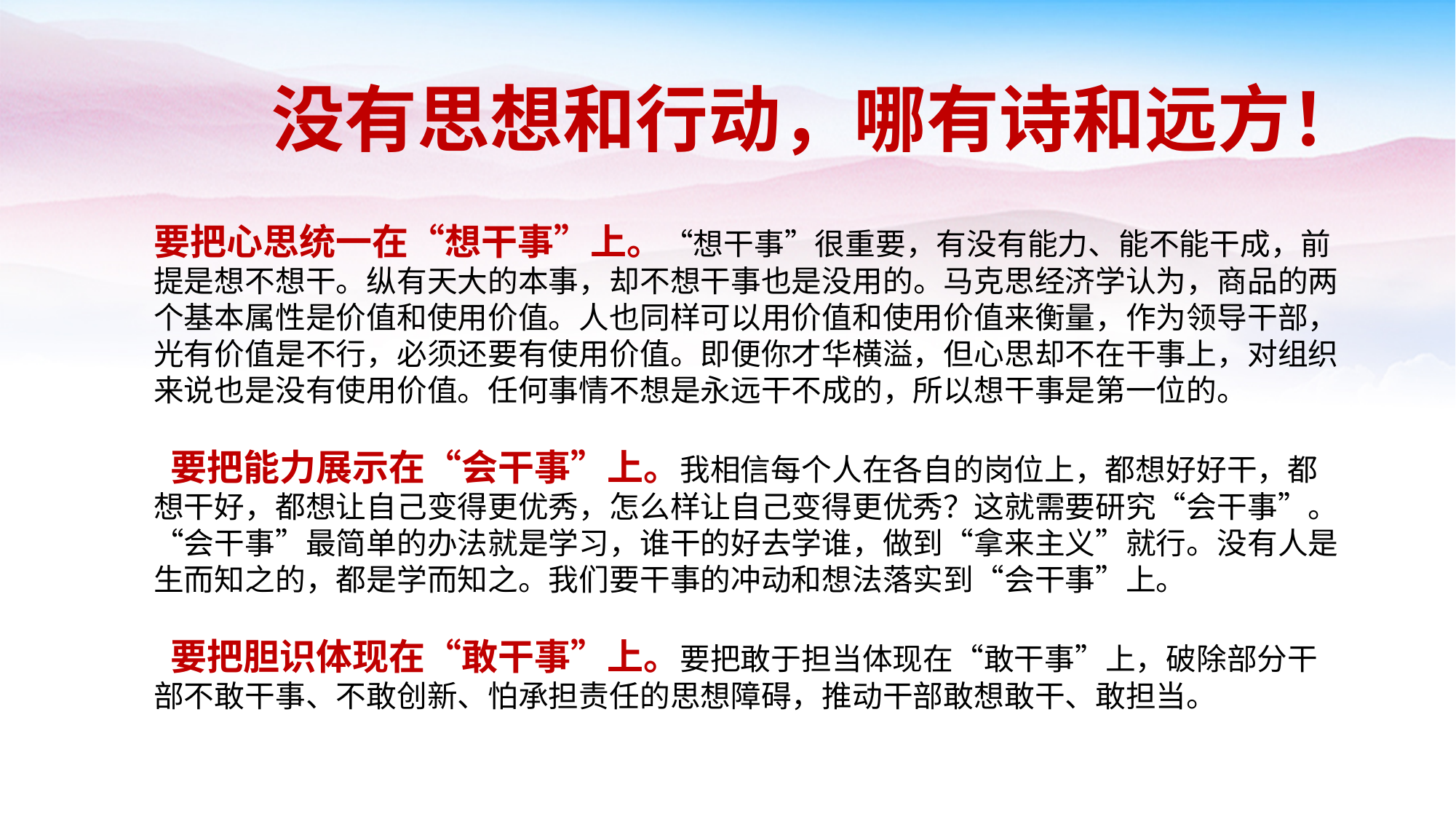

没有思想和行动，哪有诗和远方！
要把心思统一在“想干事”上。“想干事”很重要，有没有能力、能不能干成，前提是想不想干。纵有天大的本事，却不想干事也是没用的。马克思经济学认为，商品的两个基本属性是价值和使用价值。人也同样可以用价值和使用价值来衡量，作为领导干部，光有价值是不行，必须还要有使用价值。即便你才华横溢，但心思却不在干事上，对组织来说也是没有使用价值。任何事情不想是永远干不成的，所以想干事是第一位的。

 要把能力展示在“会干事”上。我相信每个人在各自的岗位上，都想好好干，都想干好，都想让自己变得更优秀，怎么样让自己变得更优秀？这就需要研究“会干事”。“会干事”最简单的办法就是学习，谁干的好去学谁，做到“拿来主义”就行。没有人是生而知之的，都是学而知之。我们要干事的冲动和想法落实到“会干事”上。

 要把胆识体现在“敢干事”上。要把敢于担当体现在“敢干事”上，破除部分干部不敢干事、不敢创新、怕承担责任的思想障碍，推动干部敢想敢干、敢担当。